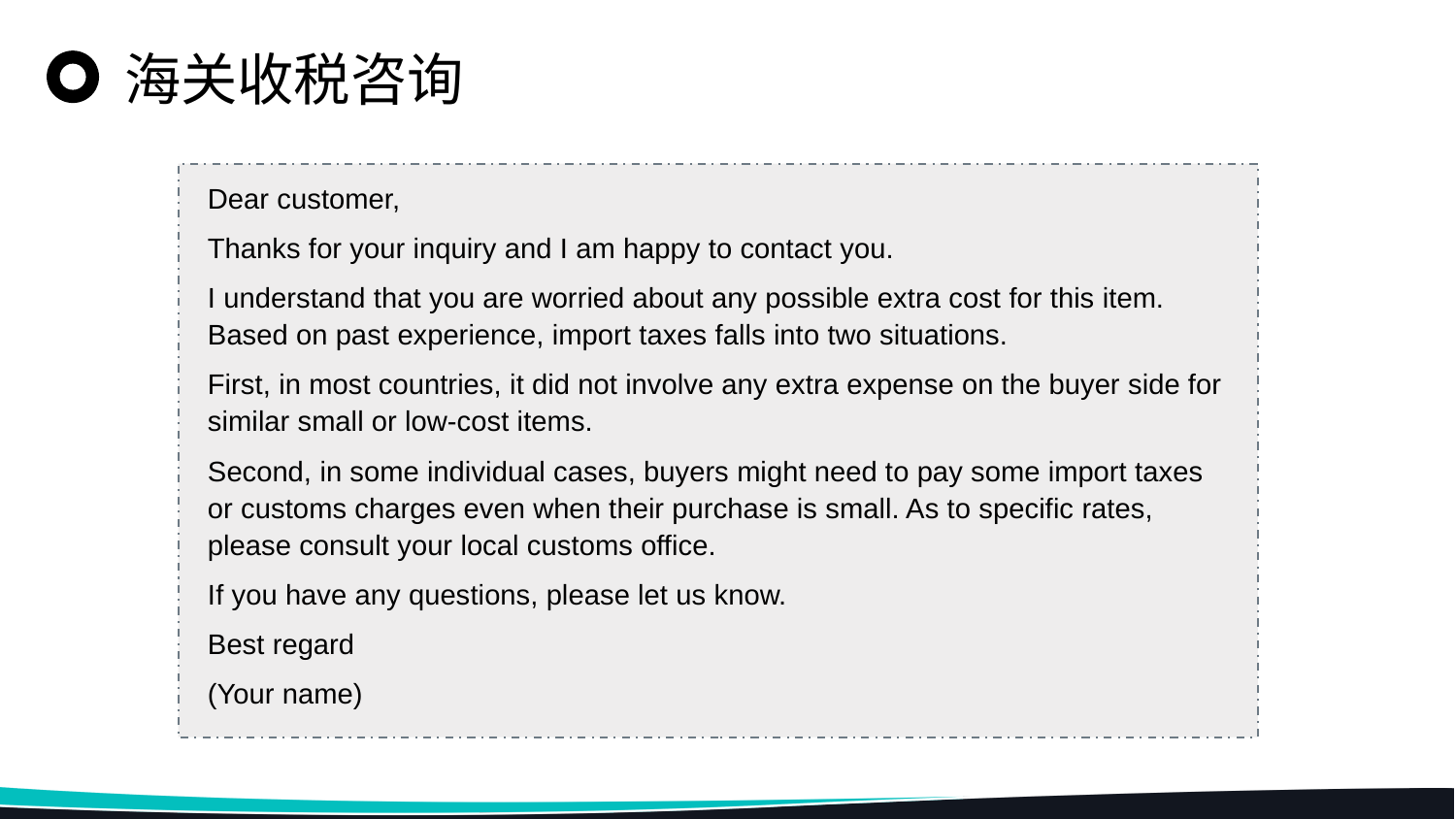

海关收税咨询

Dear customer,
Thanks for your inquiry and I am happy to contact you.
I understand that you are worried about any possible extra cost for this item. Based on past experience, import taxes falls into two situations.
First, in most countries, it did not involve any extra expense on the buyer side for similar small or low-cost items.
Second, in some individual cases, buyers might need to pay some import taxes or customs charges even when their purchase is small. As to specific rates, please consult your local customs office.
If you have any questions, please let us know.
Best regard
(Your name)